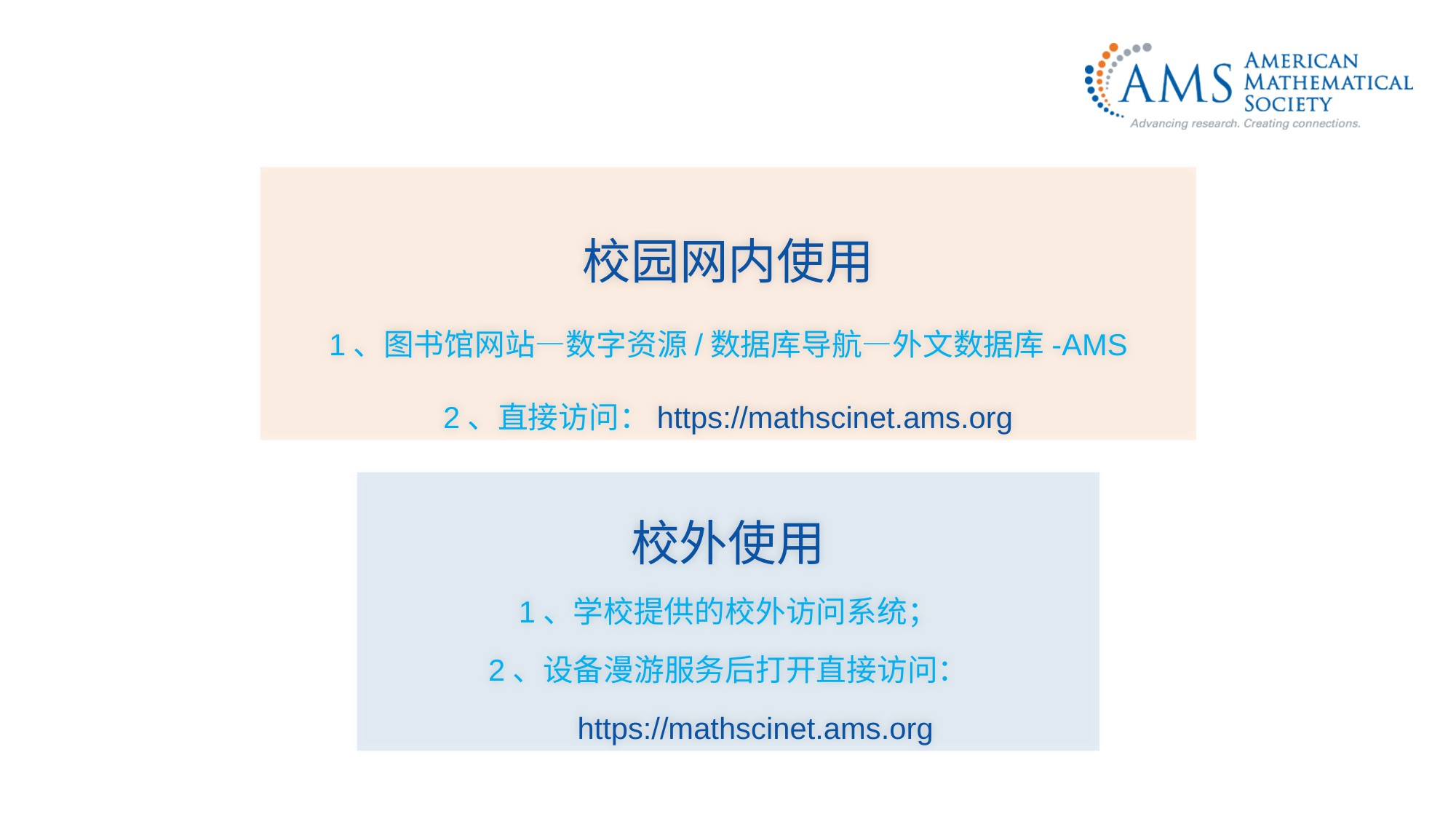

校园网内使用
1、图书馆网站—数字资源/数据库导航—外文数据库-AMS
2、直接访问：https://mathscinet.ams.org
校外使用
1、学校提供的校外访问系统；
2、设备漫游服务后打开直接访问：
	https://mathscinet.ams.org